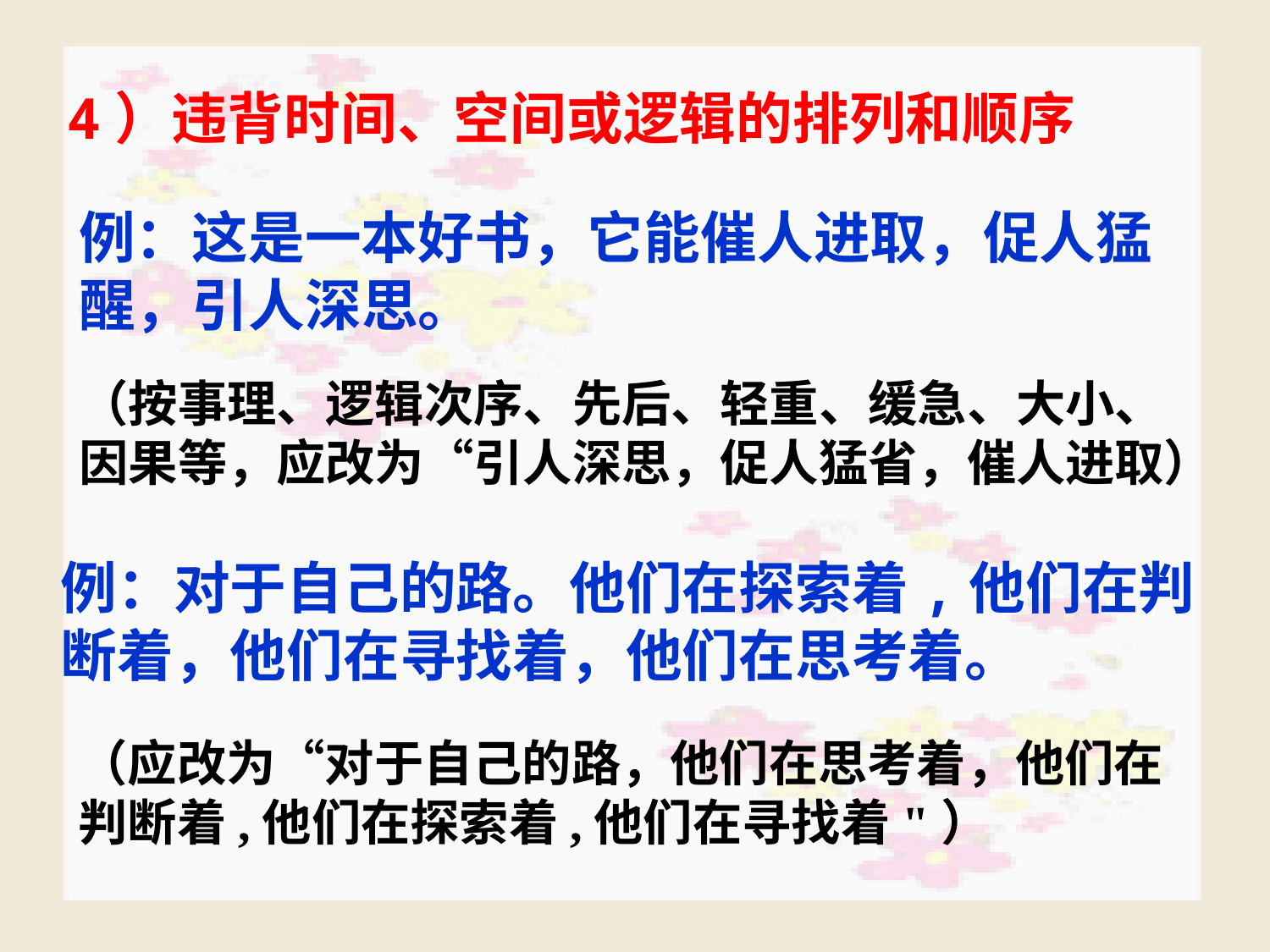

4）违背时间、空间或逻辑的排列和顺序
例：这是一本好书，它能催人进取，促人猛
醒，引人深思。
（按事理、逻辑次序、先后、轻重、缓急、大小、
因果等，应改为“引人深思，促人猛省，催人进取）
例：对于自己的路。他们在探索着,他们在判
断着，他们在寻找着，他们在思考着。
（应改为“对于自己的路，他们在思考着，他们在
判断着,他们在探索着,他们在寻找着"）